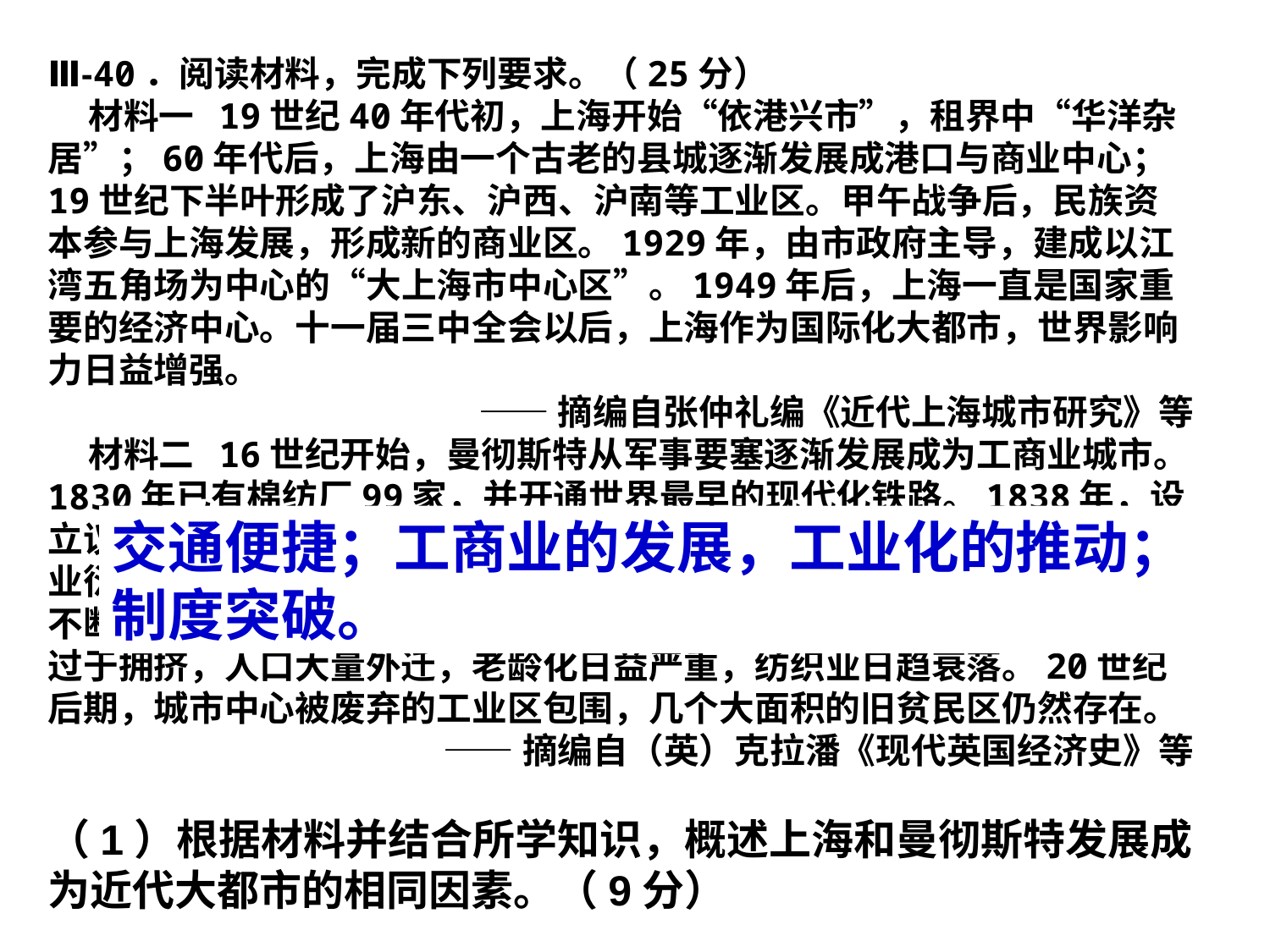

Ⅲ-40．阅读材料，完成下列要求。（25分）
    材料一  19世纪40年代初，上海开始“依港兴市”，租界中“华洋杂居”；60年代后，上海由一个古老的县城逐渐发展成港口与商业中心；19世纪下半叶形成了沪东、沪西、沪南等工业区。甲午战争后，民族资本参与上海发展，形成新的商业区。1929年，由市政府主导，建成以江湾五角场为中心的“大上海市中心区”。1949年后，上海一直是国家重要的经济中心。十一届三中全会以后，上海作为国际化大都市，世界影响力日益增强。
——摘编自张仲礼编《近代上海城市研究》等
    材料二  16世纪开始，曼彻斯特从军事要塞逐渐发展成为工商业城市。1830年已有棉纺厂99家，并开通世界最早的现代化铁路。1838年，设立议会和市政府，摆脱了封建管理体制。19世纪下半期，从传统的棉纺业衍生出许多新门类，开通了通海运河，可通往世界各地。20世纪初，不断与周围工业社区及城镇连接，发展为大城市。1961～1981年，因过于拥挤，人口大量外迁，老龄化日益严重，纺织业日趋衰落。20世纪后期，城市中心被废弃的工业区包围，几个大面积的旧贫民区仍然存在。
——摘编自（英）克拉潘《现代英国经济史》等

（1）根据材料并结合所学知识，概述上海和曼彻斯特发展成为近代大都市的相同因素。（9分）
交通便捷；工商业的发展，工业化的推动；制度突破。